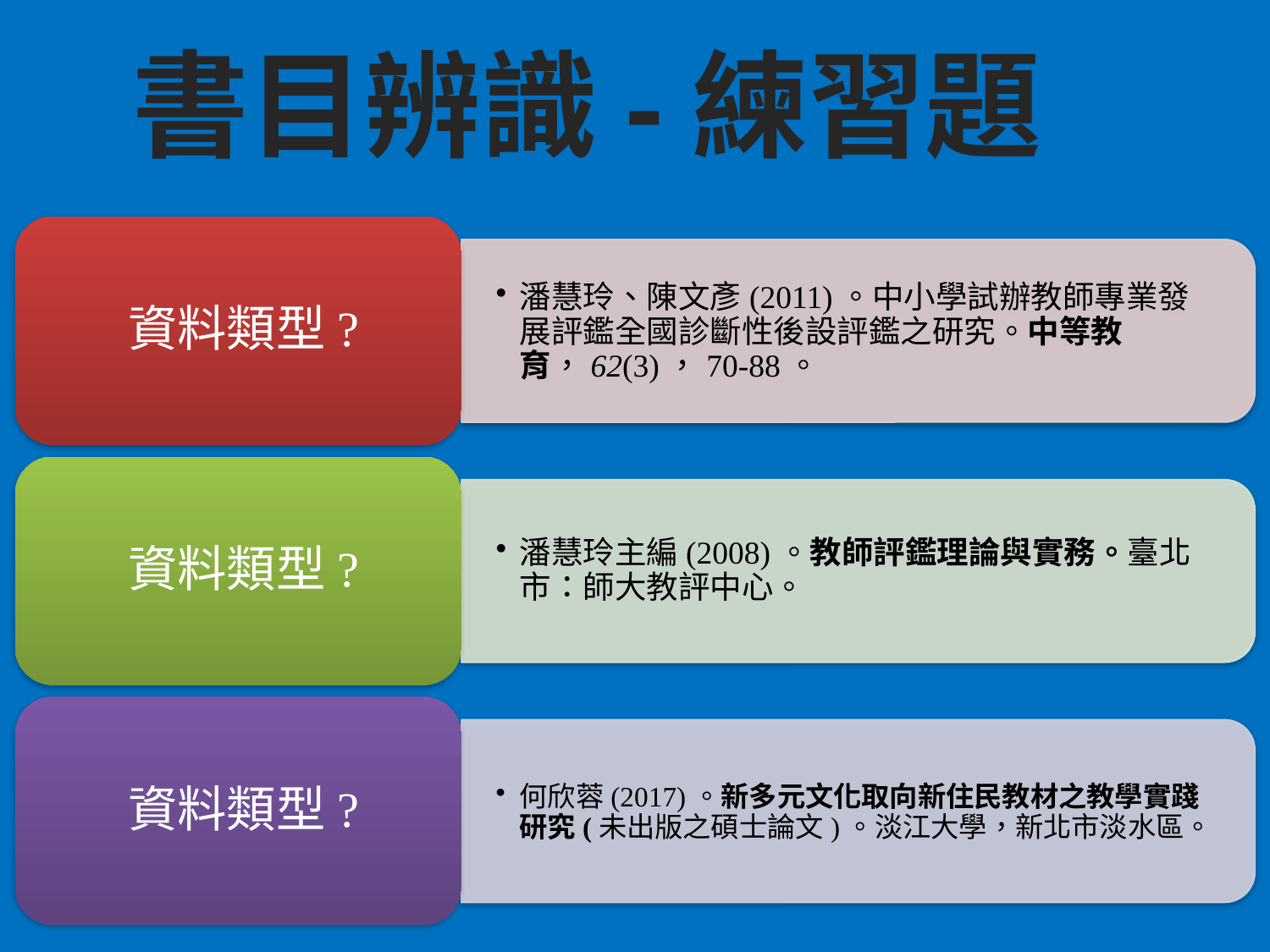

書目辨識-練習題

潘慧玲、陳文彥(2011)。中小學試辦教師專業發展評鑑全國診斷性後設評鑑之研究。中等教育，62(3)，70-88。

資料類型?
潘慧玲主編(2008)。教師評鑑理論與實務。臺北市：師大教評中心。
資料類型?

何欣蓉(2017)。新多元文化取向新住民教材之教學實踐研究(未出版之碩士論文)。淡江大學，新北市淡水區。

資料類型?